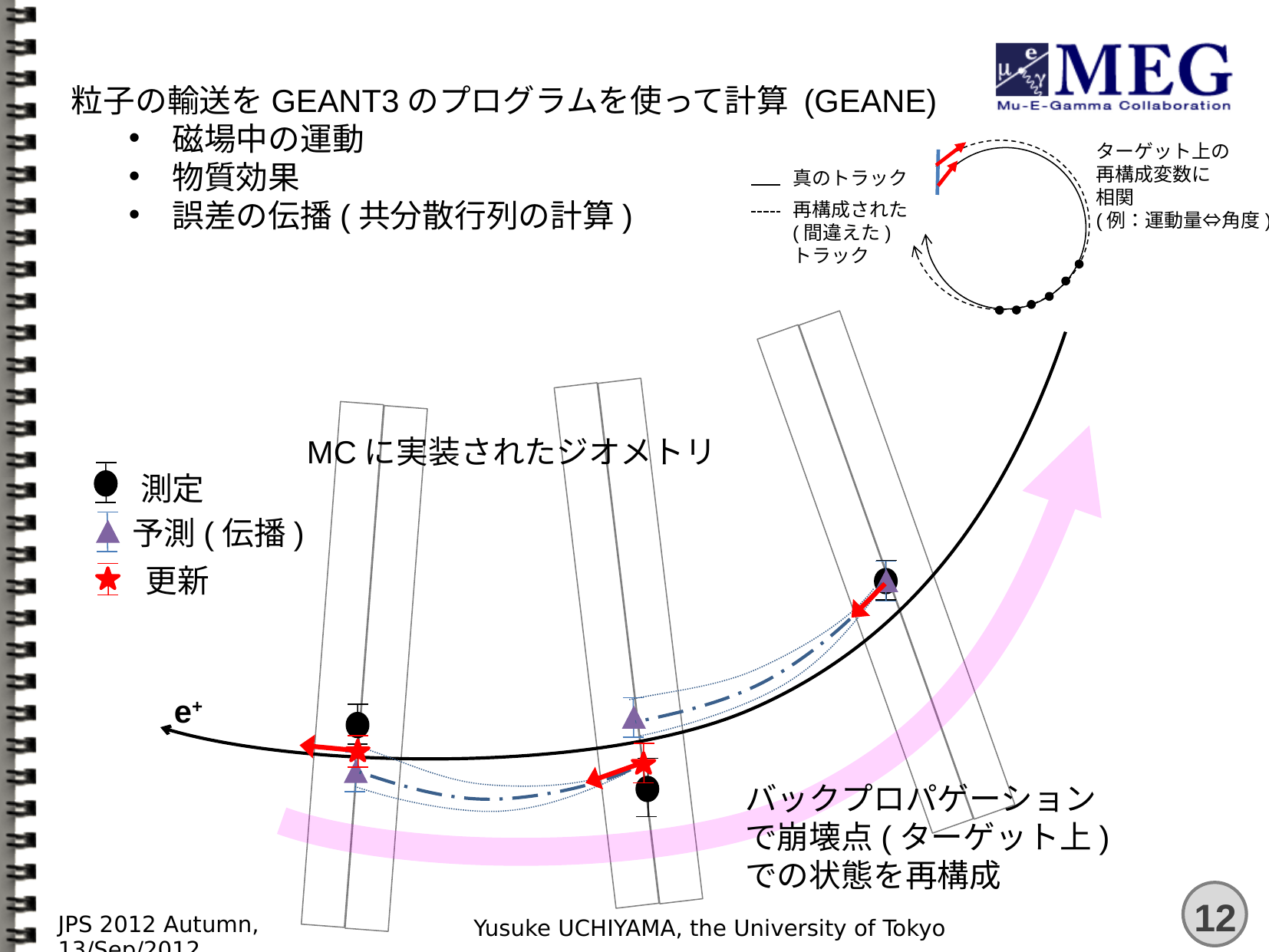

粒子の輸送をGEANT3のプログラムを使って計算 (GEANE)
磁場中の運動
物質効果
誤差の伝播(共分散行列の計算)
ターゲット上の
再構成変数に
相関
(例：運動量⇔角度)

真のトラック
再構成された
(間違えた)
トラック

MCに実装されたジオメトリ

測定
予測(伝播)

更新

e+

バックプロパゲーション
で崩壊点(ターゲット上)
での状態を再構成
Yusuke UCHIYAMA, the University of Tokyo